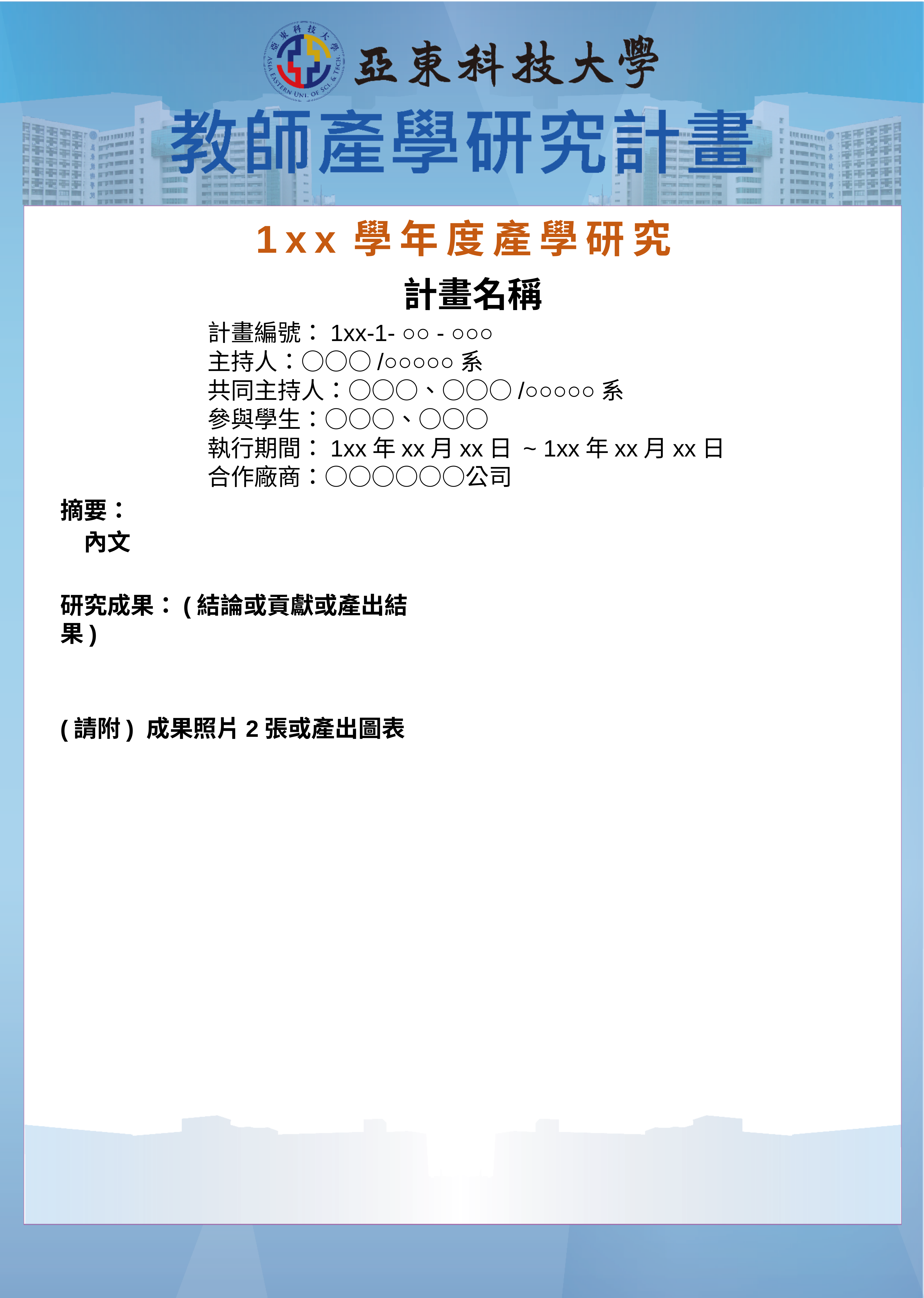

1xx學年度產學研究
計畫名稱
計畫編號：1xx-1- ○○ - ○○○
主持人：○○○/○○○○○系
共同主持人：○○○、○○○/○○○○○系
參與學生：○○○、○○○
執行期間：1xx年xx月xx日 ~ 1xx年xx月xx日
合作廠商：○○○○○○公司
摘要：
　內文

研究成果：(結論或貢獻或產出結果)

(請附) 成果照片2張或產出圖表